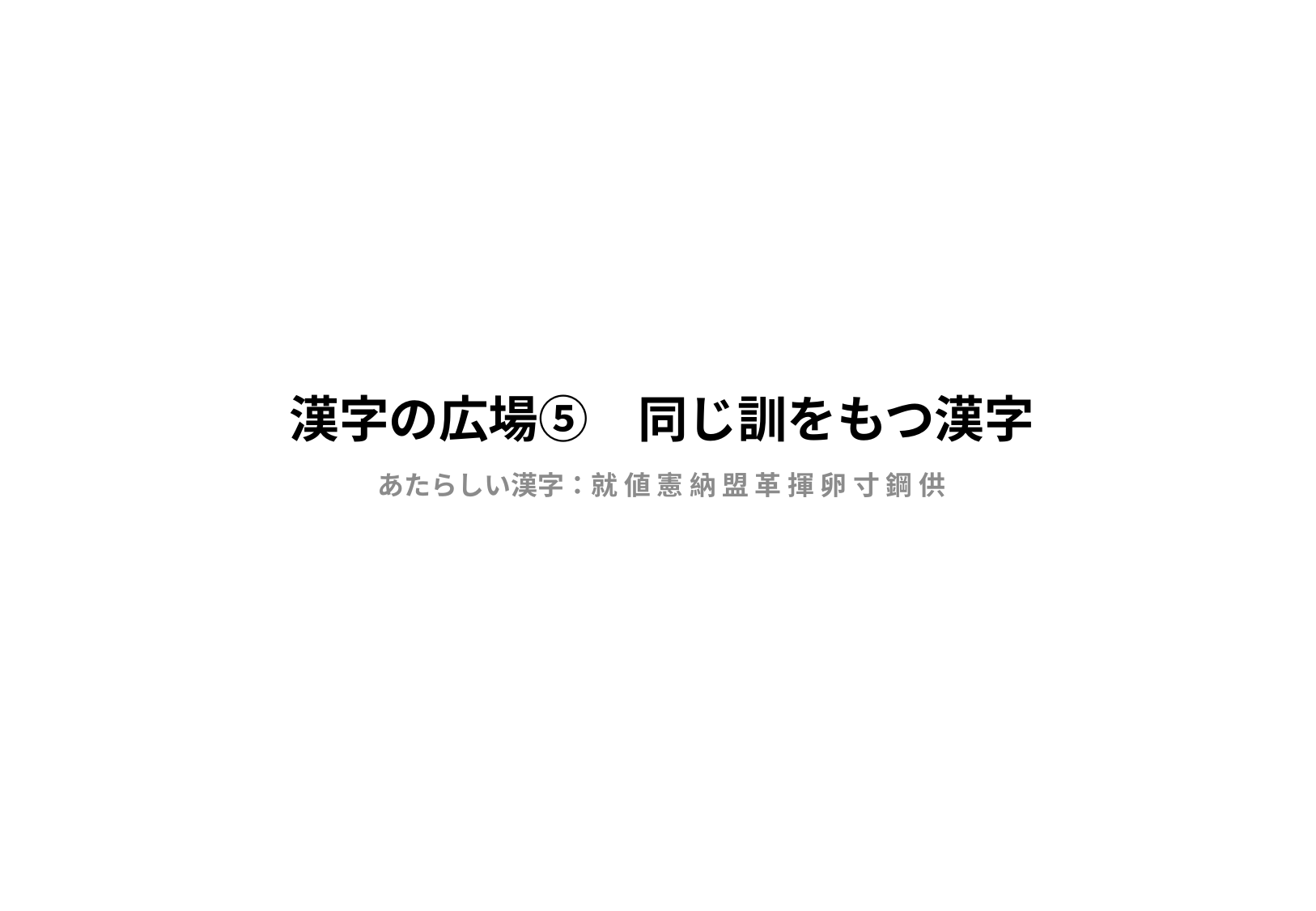

# 漢字の広場⑤　同じ訓をもつ漢字
あたらしい漢字：就 値 憲 納 盟 革 揮 卵 寸 鋼 供